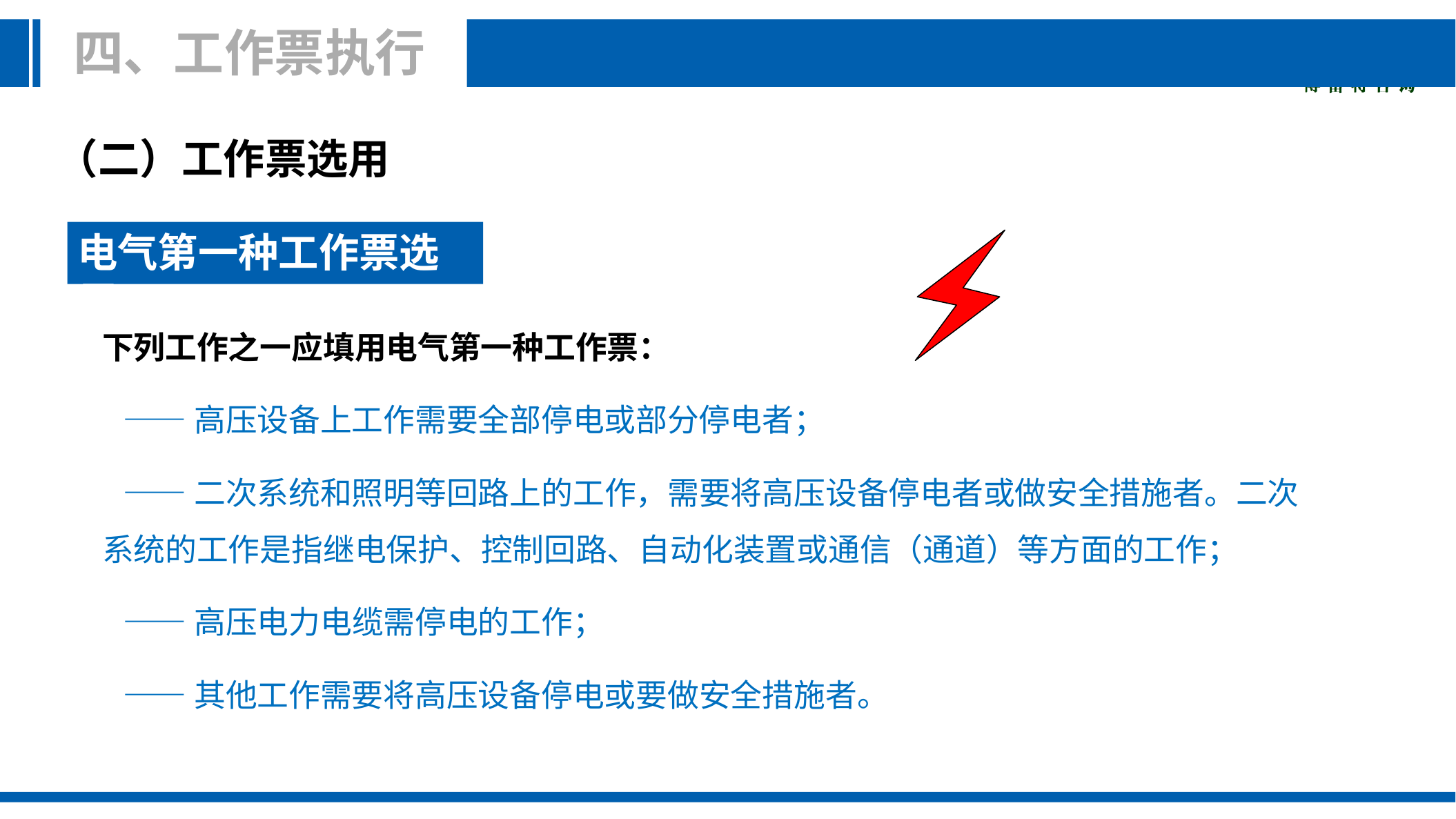

四、工作票执行
 （二）工作票选用
电气第一种工作票选用

下列工作之一应填用电气第一种工作票：
   ——高压设备上工作需要全部停电或部分停电者；
   ——二次系统和照明等回路上的工作，需要将高压设备停电者或做安全措施者。二次系统的工作是指继电保护、控制回路、自动化装置或通信（通道）等方面的工作；
   ——高压电力电缆需停电的工作；
   ——其他工作需要将高压设备停电或要做安全措施者。